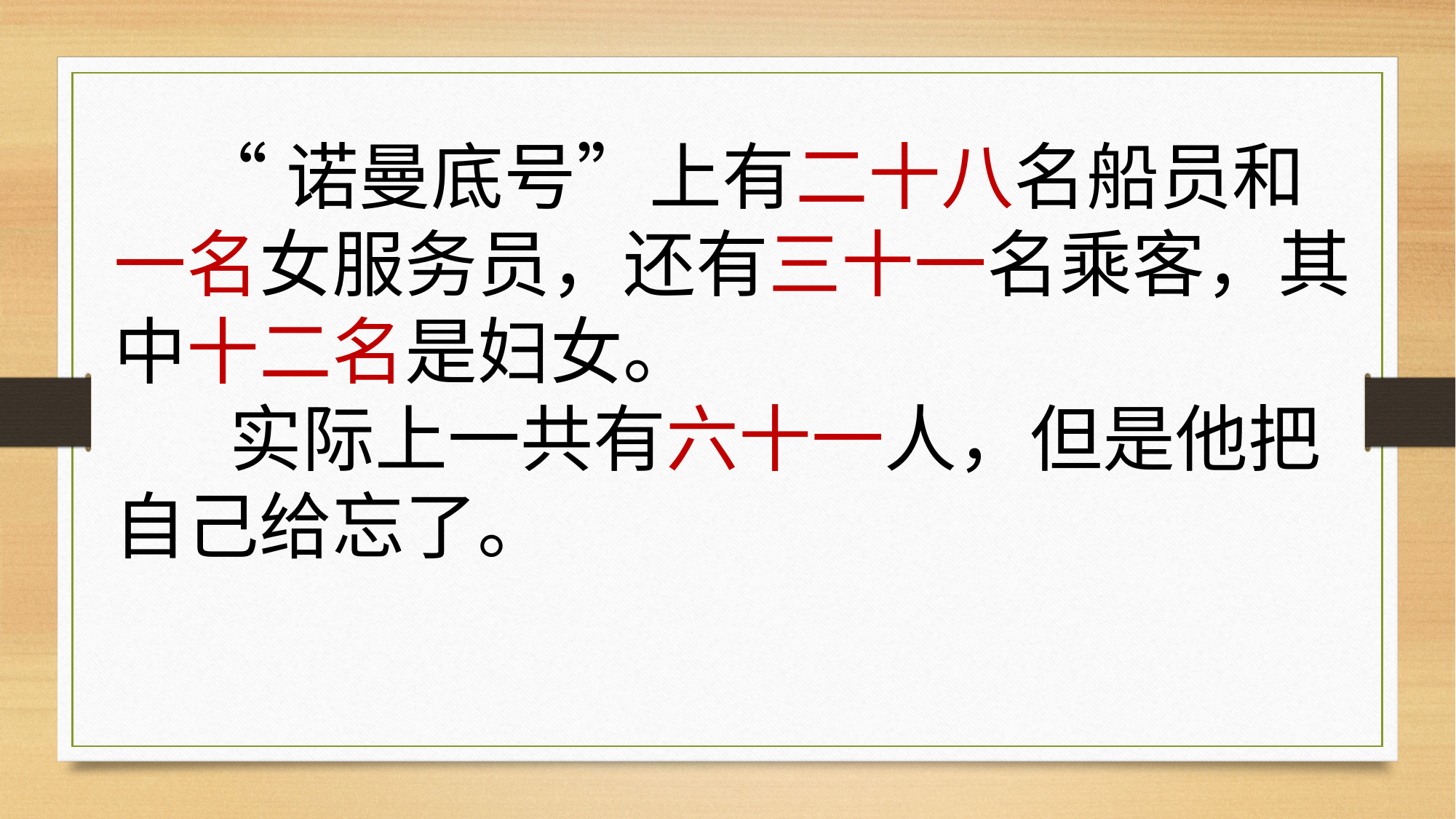

“诺曼底号”上有二十八名船员和一名女服务员，还有三十一名乘客，其中十二名是妇女。
      实际上一共有六十一人，但是他把自己给忘了。